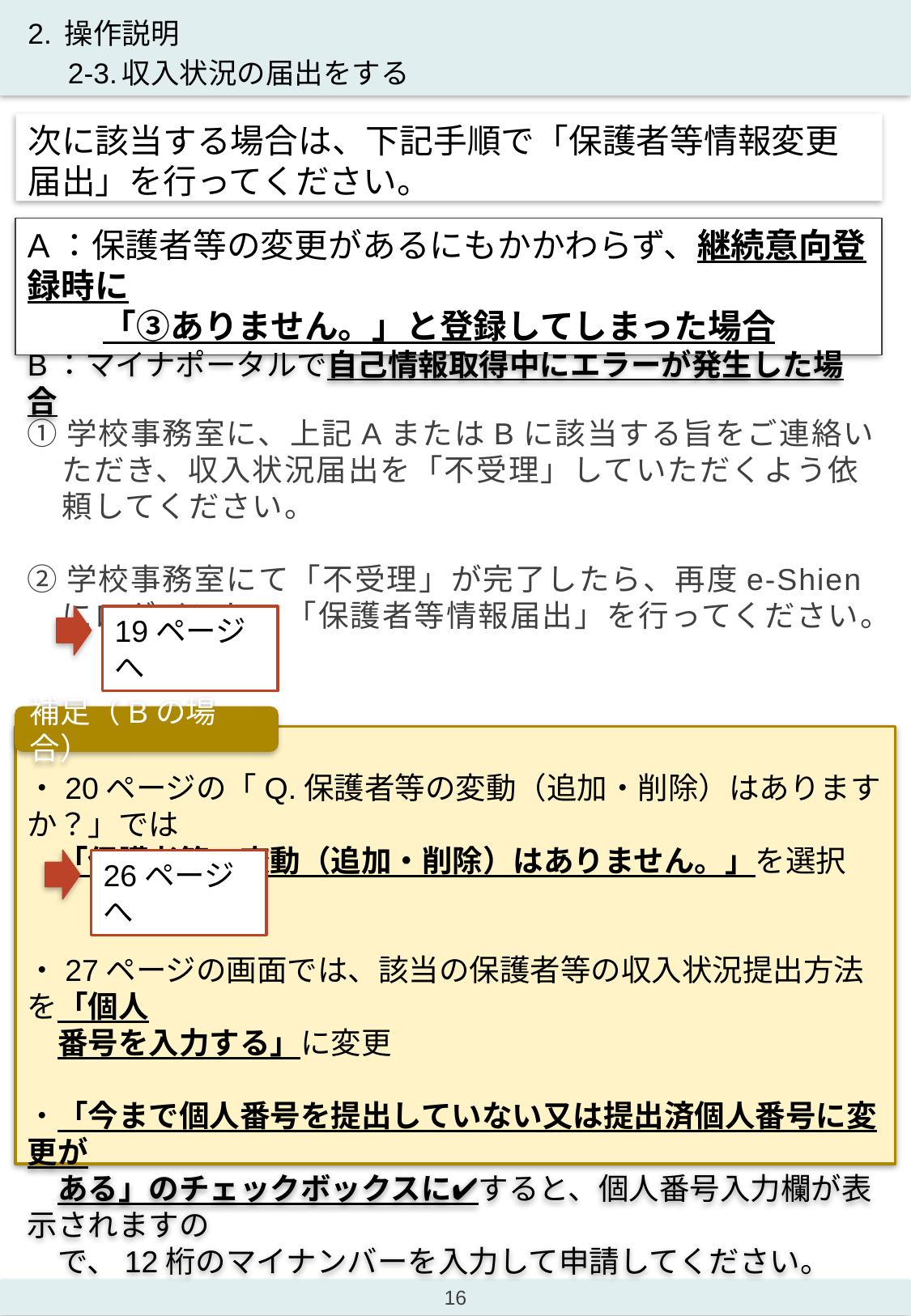

2. 操作説明
　 2-3.収入状況の届出をする
次に該当する場合は、下記手順で「保護者等情報変更届出」を行ってください。
A：保護者等の変更があるにもかかわらず、継続意向登録時に
　　 「③ありません。」と登録してしまった場合
B：マイナポータルで自己情報取得中にエラーが発生した場合
①学校事務室に、上記AまたはBに該当する旨をご連絡いただき、収入状況届出を「不受理」していただくよう依頼してください。

②学校事務室にて「不受理」が完了したら、再度e-Shienにログインし、「保護者等情報届出」を行ってください。

19ページへ
補足（Bの場合）

・20ページの「Q.保護者等の変動（追加・削除）はありますか？」では
　「保護者等の変動（追加・削除）はありません。」を選択

・27ページの画面では、該当の保護者等の収入状況提出方法を「個人
　番号を入力する」に変更

・「今まで個人番号を提出していない又は提出済個人番号に変更が
　ある」のチェックボックスに✔すると、個人番号入力欄が表示されますの
　で、12桁のマイナンバーを入力して申請してください。

26ページへ